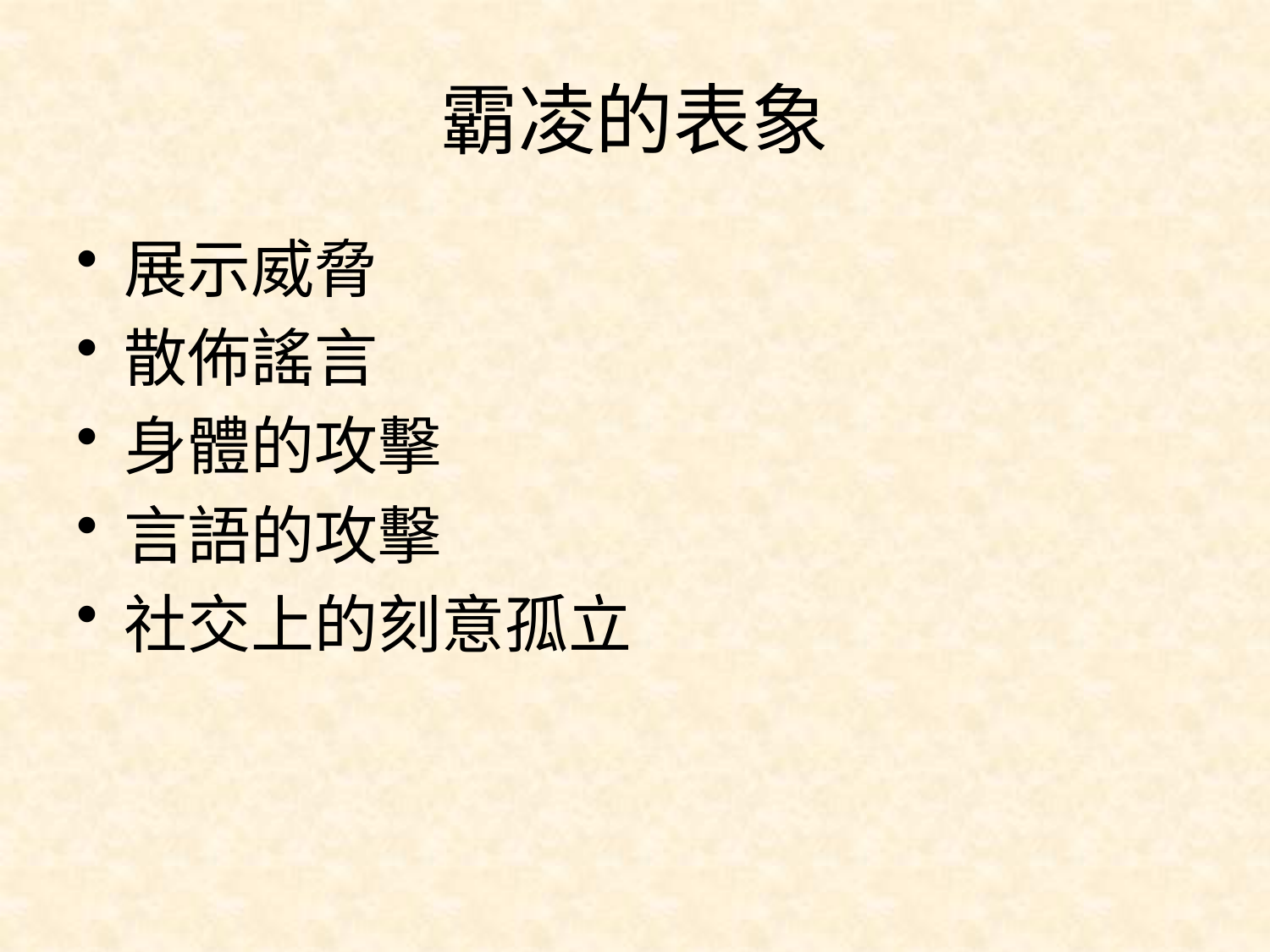

# 霸凌的表象
展示威脅
散佈謠言
身體的攻擊
言語的攻擊
社交上的刻意孤立